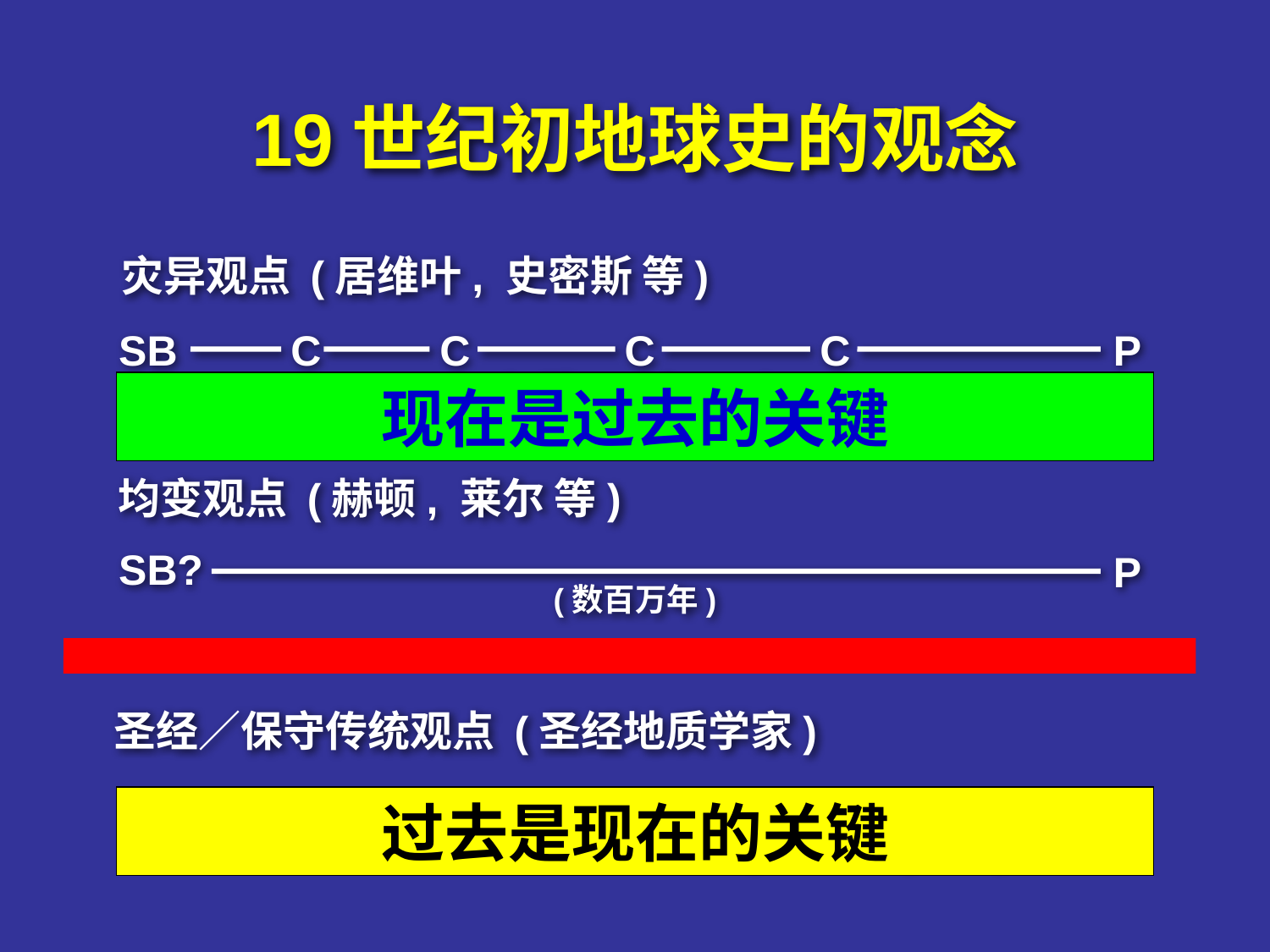

Early 19C views of earth history new
19世纪初地球史的观念
灾异观点 (居维叶, 史密斯 等)
P
SB
C
C
C
C

(millions of years)
现在是过去的关键
均变观点 (赫顿, 莱尔 等)
SB?
P

(数百万年)

圣经／保守传统观点 (圣经地质学家)
SCW
F
P
过去是现在的关键

(ca. 6000 years)